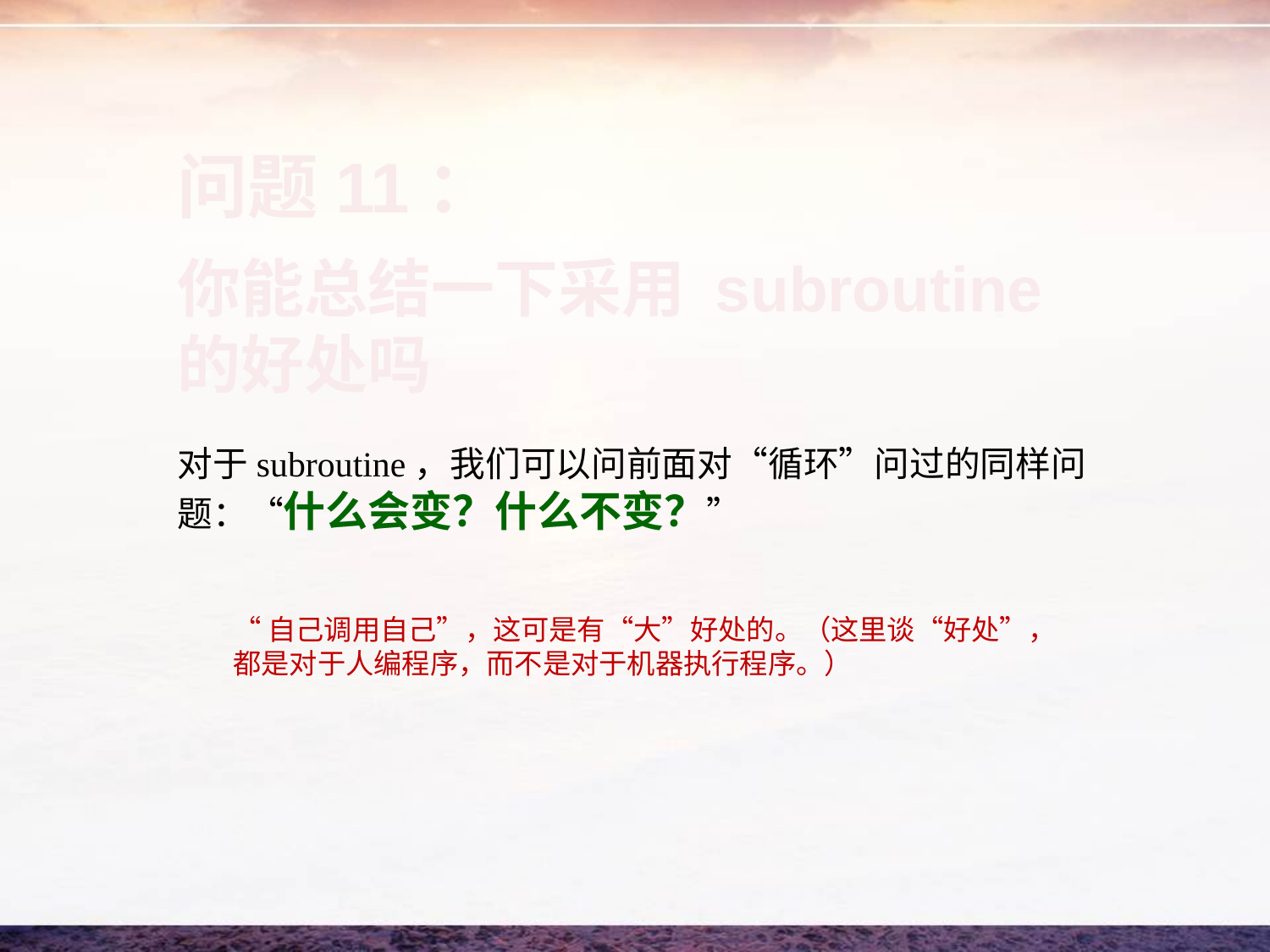

问题11：
你能总结一下采用 subroutine的好处吗
对于subroutine，我们可以问前面对“循环”问过的同样问题：“什么会变？什么不变？”
“自己调用自己”，这可是有“大”好处的。（这里谈“好处”，都是对于人编程序，而不是对于机器执行程序。）